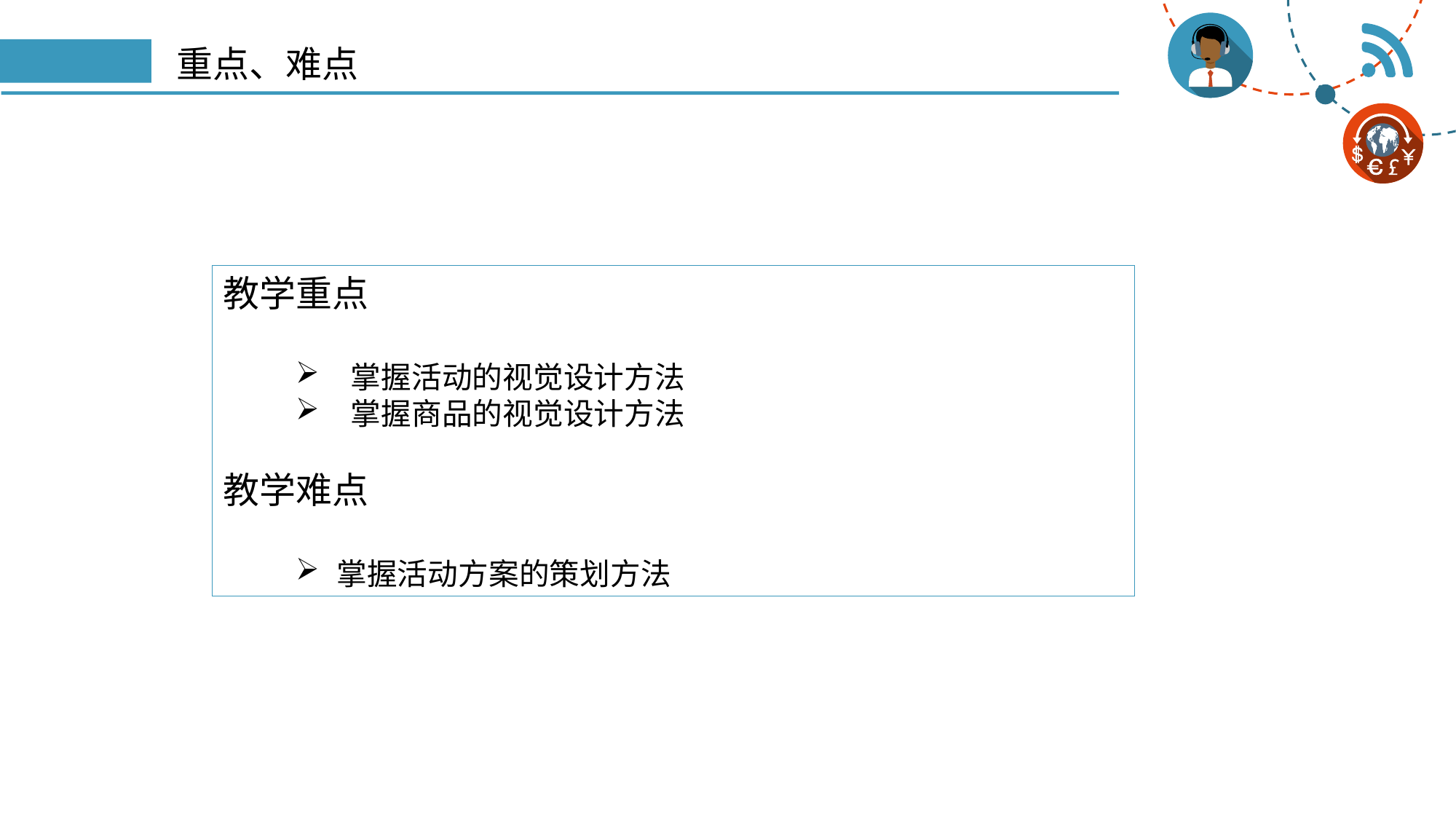

# 重点、难点
教学重点

 掌握活动的视觉设计方法
 掌握商品的视觉设计方法

教学难点

掌握活动方案的策划方法